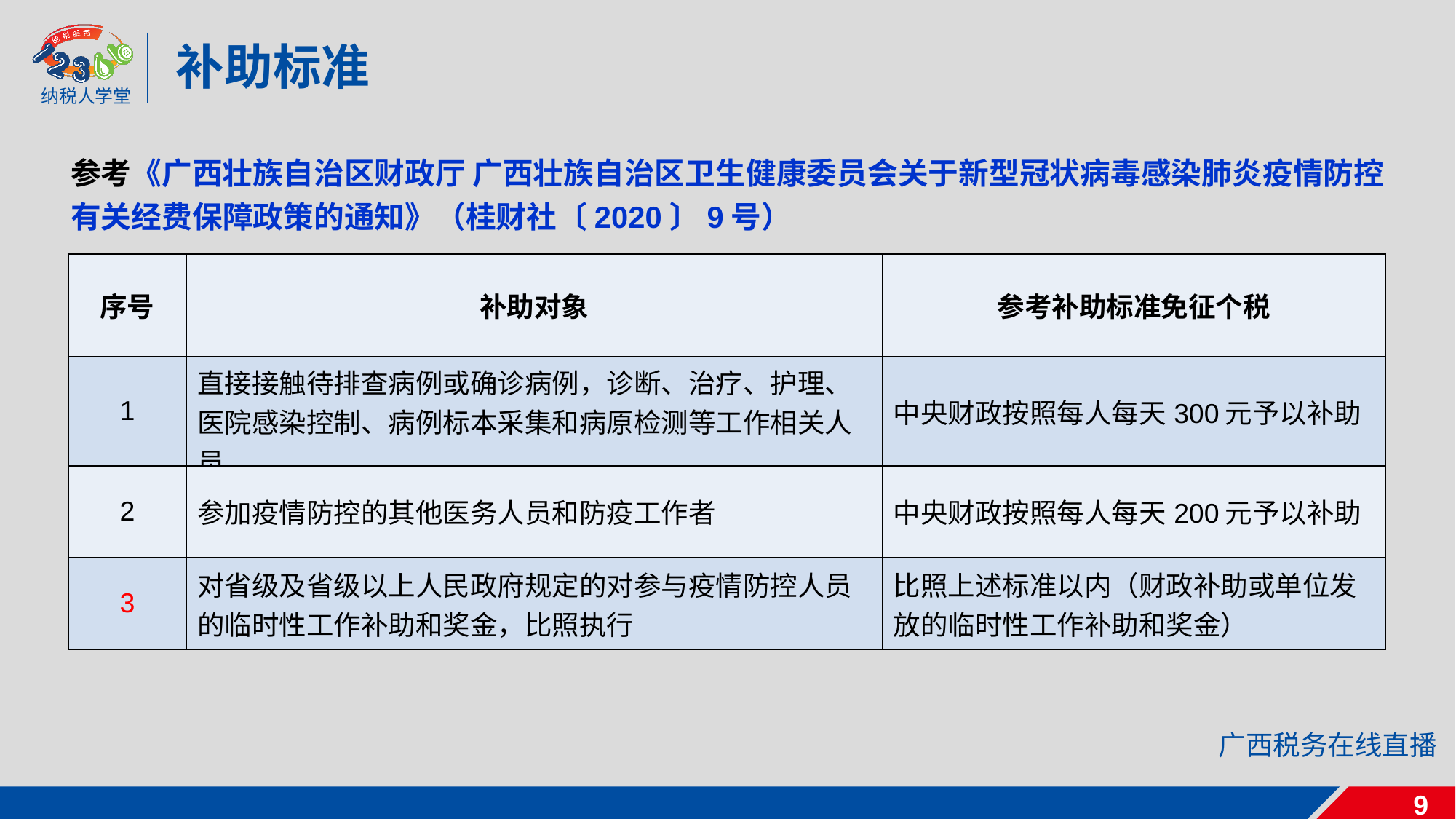

补助标准
参考《广西壮族自治区财政厅 广西壮族自治区卫生健康委员会关于新型冠状病毒感染肺炎疫情防控有关经费保障政策的通知》（桂财社〔2020〕9号）
| 序号 | 补助对象 | 参考补助标准免征个税 |
| --- | --- | --- |
| 1 | 直接接触待排查病例或确诊病例，诊断、治疗、护理、医院感染控制、病例标本采集和病原检测等工作相关人员 | 中央财政按照每人每天300元予以补助 |
| 2 | 参加疫情防控的其他医务人员和防疫工作者 | 中央财政按照每人每天200元予以补助 |
| 3 | 对省级及省级以上人民政府规定的对参与疫情防控人员的临时性工作补助和奖金，比照执行 | 比照上述标准以内（财政补助或单位发放的临时性工作补助和奖金） |
9